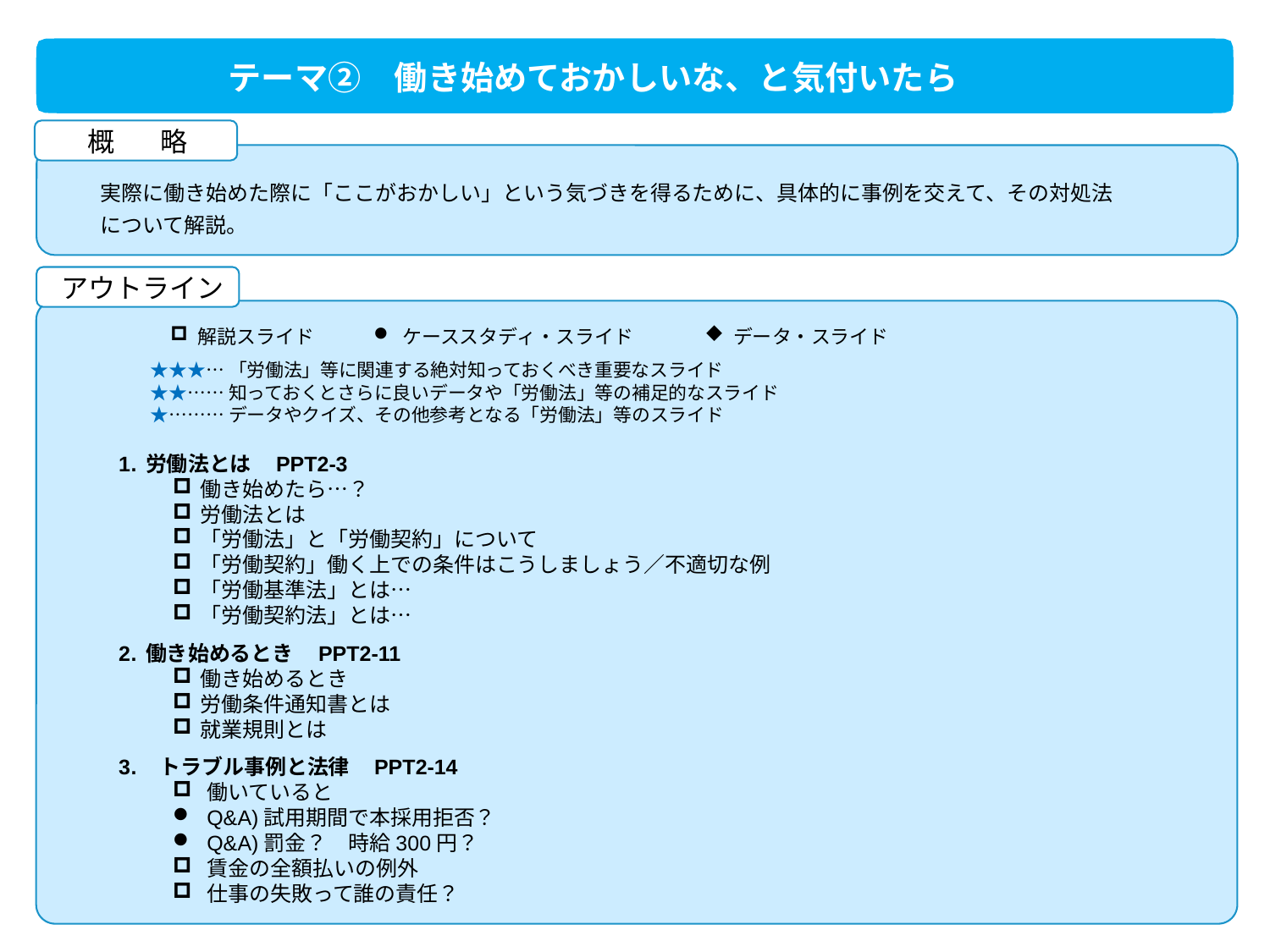

テーマ②　働き始めておかしいな、と気付いたら
概   　略

実際に働き始めた際に「ここがおかしい」という気づきを得るために、具体的に事例を交えて、その対処法
について解説。
アウトライン

 解説スライド
 ケーススタディ・スライド
 データ・スライド
★★★…「労働法」等に関連する絶対知っておくべき重要なスライド
★★……知っておくとさらに良いデータや「労働法」等の補足的なスライド
★………データやクイズ、その他参考となる「労働法」等のスライド
労働法とは    PPT2-3
働き始めたら…？
労働法とは
「労働法」と「労働契約」について
「労働契約」働く上での条件はこうしましょう／不適切な例
「労働基準法」とは…
「労働契約法」とは…
働き始めるとき    PPT2-11
働き始めるとき
労働条件通知書とは
就業規則とは
トラブル事例と法律    PPT2-14
働いていると
Q&A)試用期間で本採用拒否？
Q&A)罰金？　時給300円？
賃金の全額払いの例外
仕事の失敗って誰の責任？